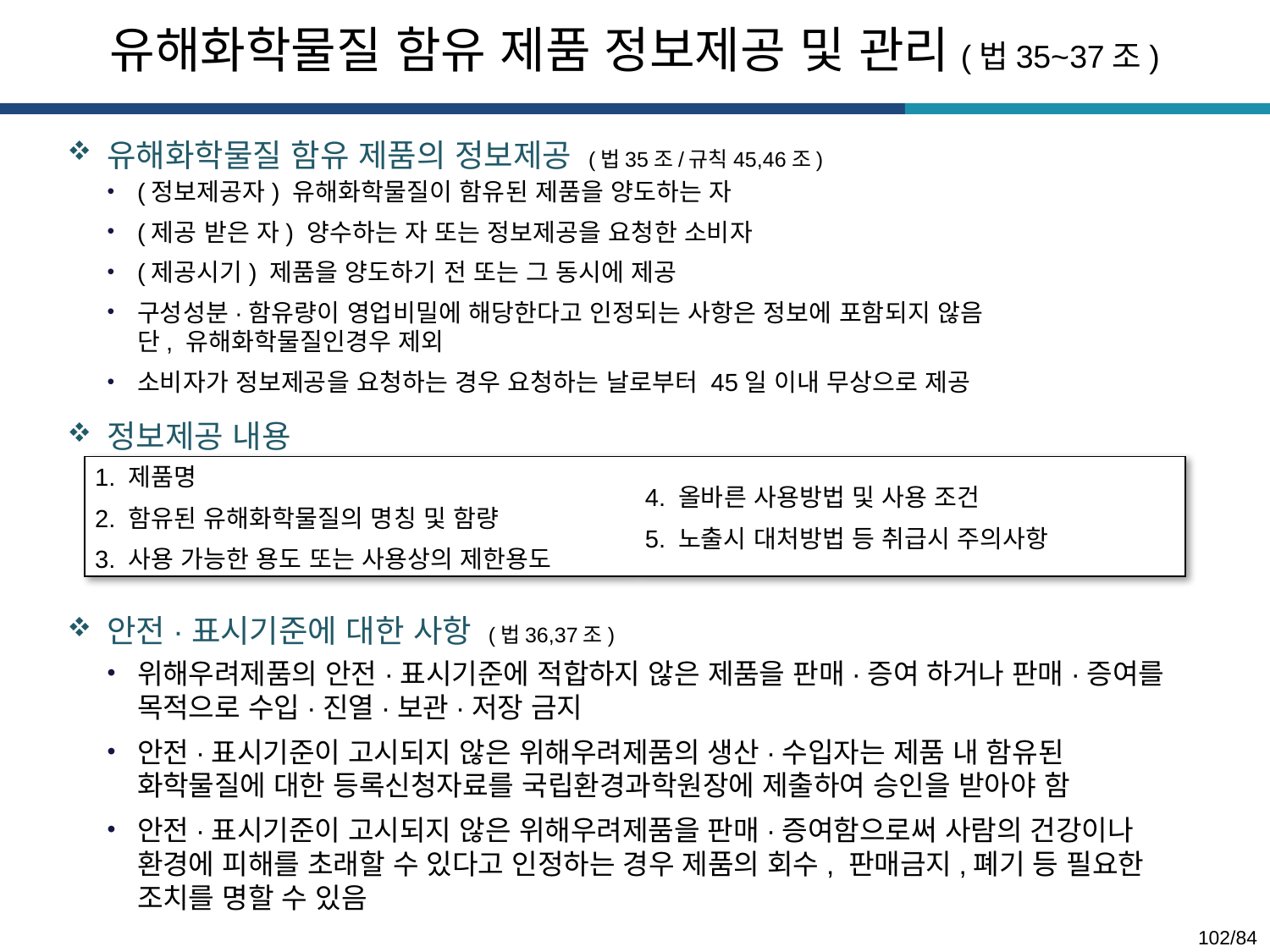

유해화학물질 함유 제품 정보제공 및 관리(법35~37조)
유해화학물질 함유 제품의 정보제공 (법35조/규칙45,46조)
(정보제공자) 유해화학물질이 함유된 제품을 양도하는 자
(제공 받은 자) 양수하는 자 또는 정보제공을 요청한 소비자
(제공시기) 제품을 양도하기 전 또는 그 동시에 제공
구성성분·함유량이 영업비밀에 해당한다고 인정되는 사항은 정보에 포함되지 않음
단, 유해화학물질인경우 제외
소비자가 정보제공을 요청하는 경우 요청하는 날로부터 45일 이내 무상으로 제공

정보제공 내용
| 1. 제품명 2. 함유된 유해화학물질의 명칭 및 함량 3. 사용 가능한 용도 또는 사용상의 제한용도 | 4. 올바른 사용방법 및 사용 조건 5. 노출시 대처방법 등 취급시 주의사항 |
| --- | --- |
안전·표시기준에 대한 사항 (법36,37조)
위해우려제품의 안전·표시기준에 적합하지 않은 제품을 판매·증여 하거나 판매·증여를 목적으로 수입·진열·보관·저장 금지
안전·표시기준이 고시되지 않은 위해우려제품의 생산·수입자는 제품 내 함유된
화학물질에 대한 등록신청자료를 국립환경과학원장에 제출하여 승인을 받아야 함
안전·표시기준이 고시되지 않은 위해우려제품을 판매·증여함으로써 사람의 건강이나 환경에 피해를 초래할 수 있다고 인정하는 경우 제품의 회수, 판매금지,폐기 등 필요한 조치를 명할 수 있음